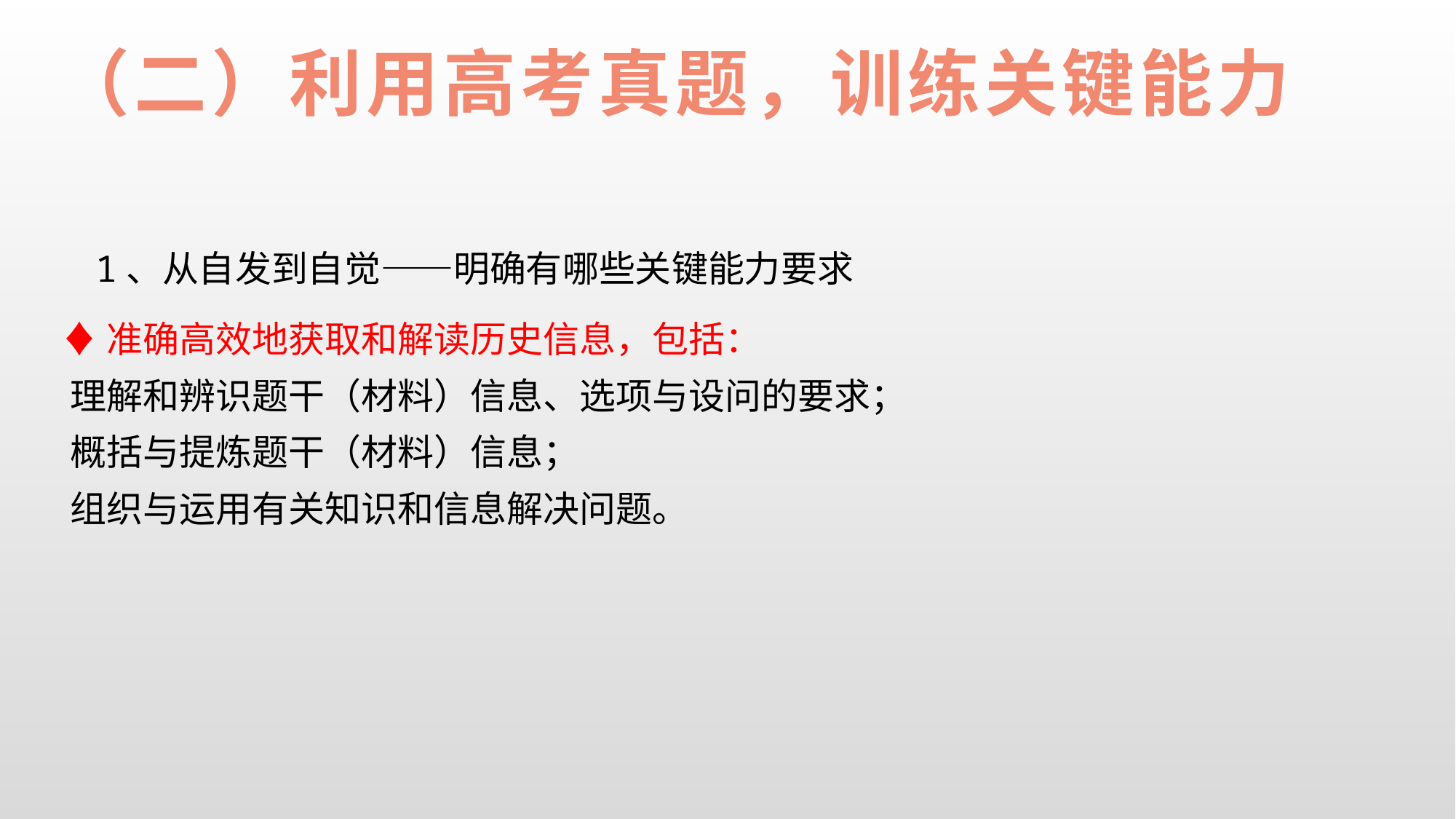

（二）利用高考真题，训练关键能力
1、从自发到自觉——明确有哪些关键能力要求
    ♦准确高效地获取和解读历史信息，包括：
    理解和辨识题干（材料）信息、选项与设问的要求；
    概括与提炼题干（材料）信息；
    组织与运用有关知识和信息解决问题。